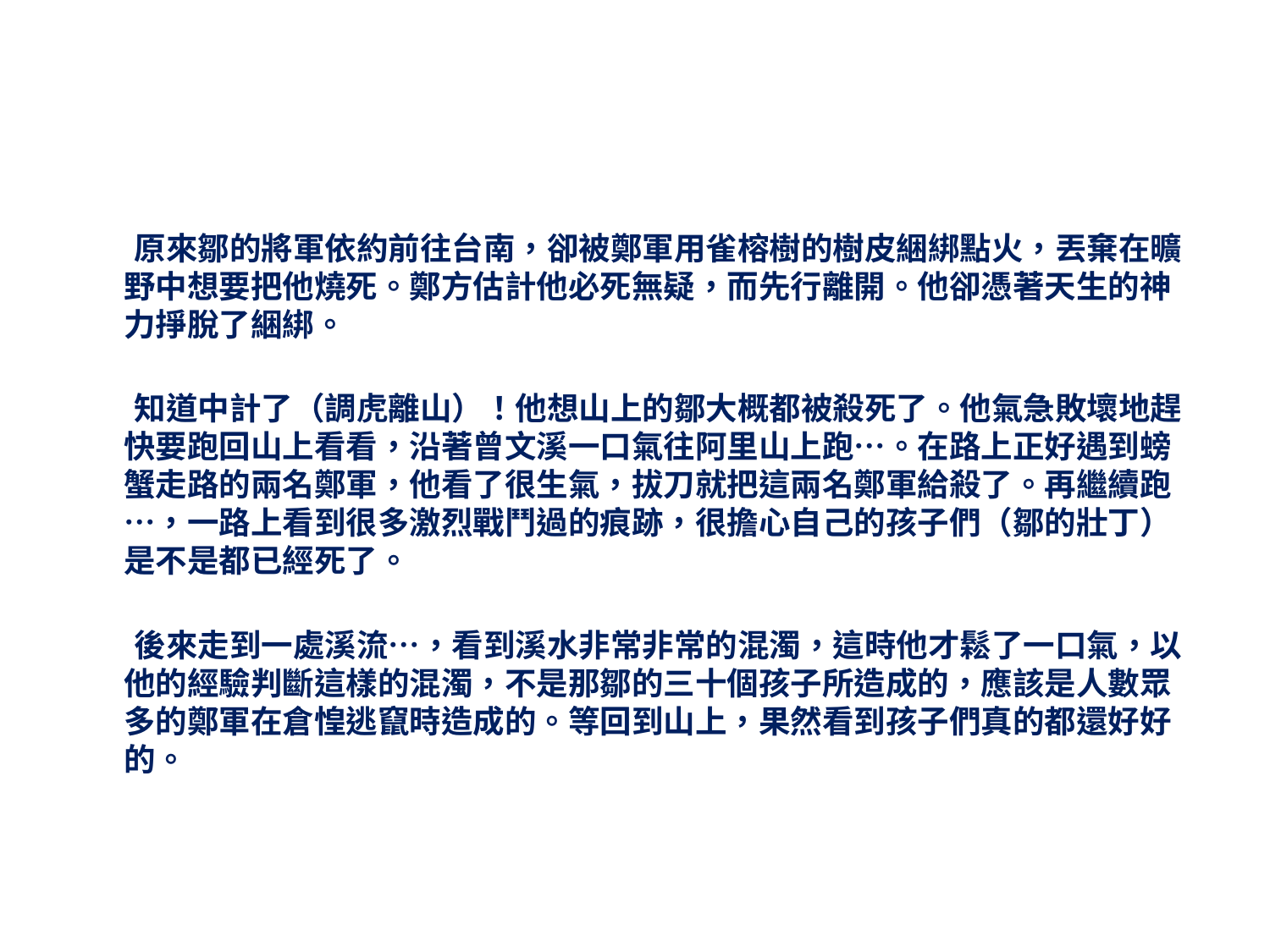

#
       原來鄒的將軍依約前往台南，卻被鄭軍用雀榕樹的樹皮綑綁點火，丟棄在曠野中想要把他燒死。鄭方估計他必死無疑，而先行離開。他卻憑著天生的神力掙脫了綑綁。

       知道中計了（調虎離山）！他想山上的鄒大概都被殺死了。他氣急敗壞地趕快要跑回山上看看，沿著曾文溪一口氣往阿里山上跑…。在路上正好遇到螃蟹走路的兩名鄭軍，他看了很生氣，拔刀就把這兩名鄭軍給殺了。再繼續跑…，一路上看到很多激烈戰鬥過的痕跡，很擔心自己的孩子們（鄒的壯丁）是不是都已經死了。

       後來走到一處溪流…，看到溪水非常非常的混濁，這時他才鬆了一口氣，以他的經驗判斷這樣的混濁，不是那鄒的三十個孩子所造成的，應該是人數眾多的鄭軍在倉惶逃竄時造成的。等回到山上，果然看到孩子們真的都還好好的。